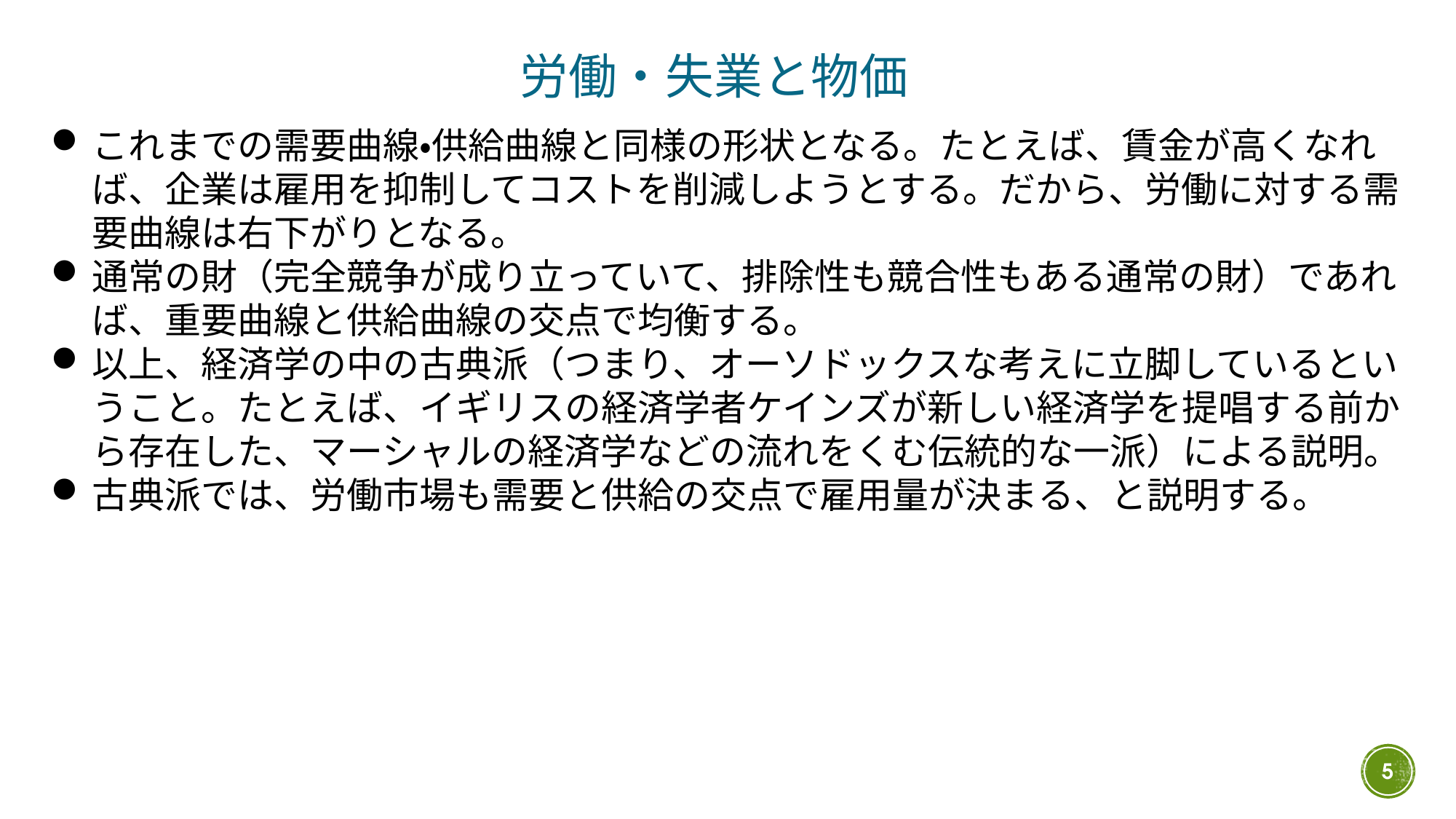

労働・失業と物価
これまでの需要曲線・供給曲線と同様の形状となる。たとえば、賃金が高くなれば、企業は雇用を抑制してコストを削減しようとする。だから、労働に対する需要曲線は右下がりとなる。
通常の財（完全競争が成り立っていて、排除性も競合性もある通常の財）であれば、重要曲線と供給曲線の交点で均衡する。
以上、経済学の中の古典派（つまり、オーソドックスな考えに立脚しているということ。たとえば、イギリスの経済学者ケインズが新しい経済学を提唱する前から存在した、マーシャルの経済学などの流れをくむ伝統的な一派）による説明。
古典派では、労働市場も需要と供給の交点で雇用量が決まる、と説明する。

5